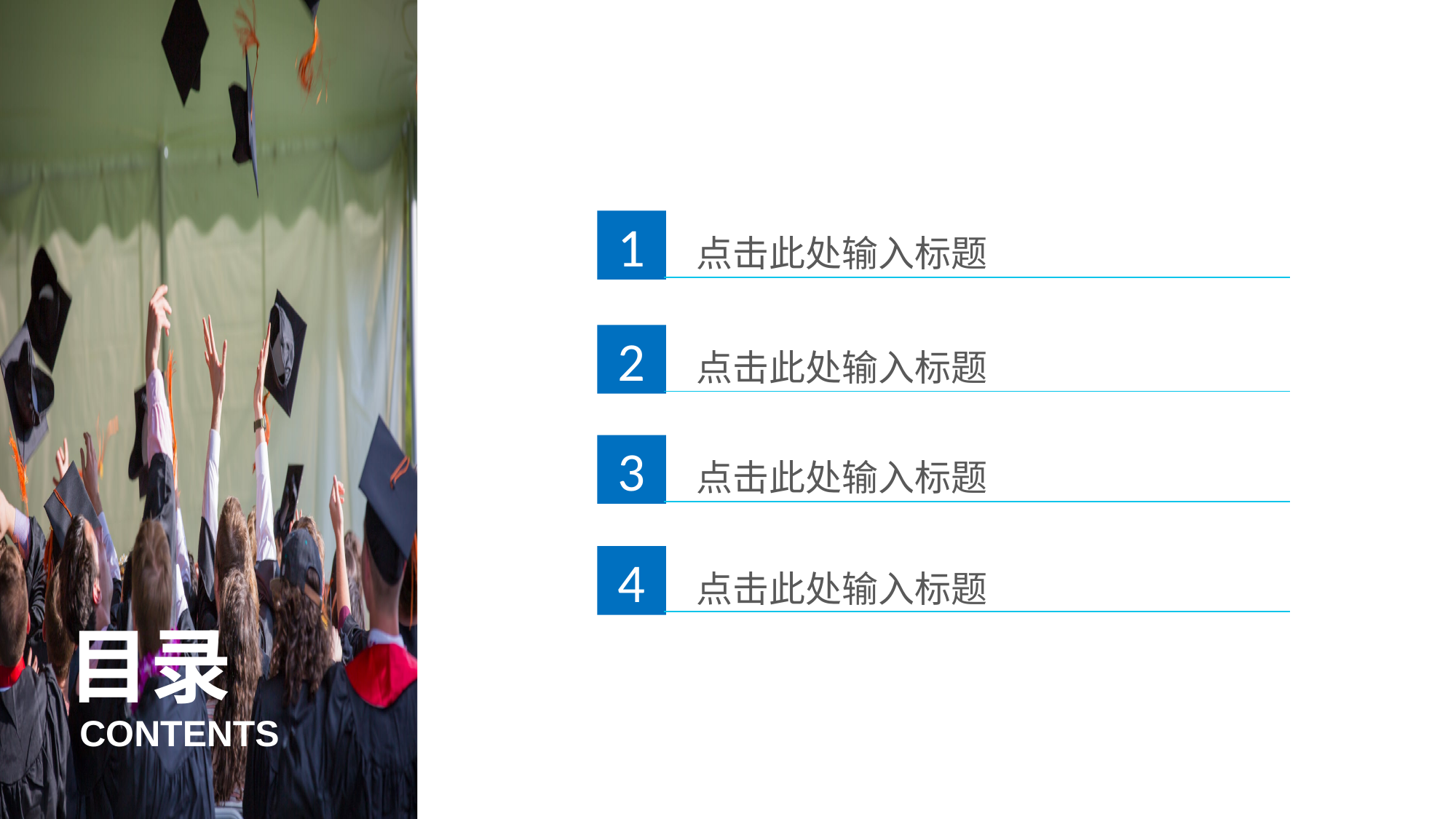

点击此处输入标题
1
点击此处输入标题
2
点击此处输入标题
3
点击此处输入标题
4
目录
CONTENTS